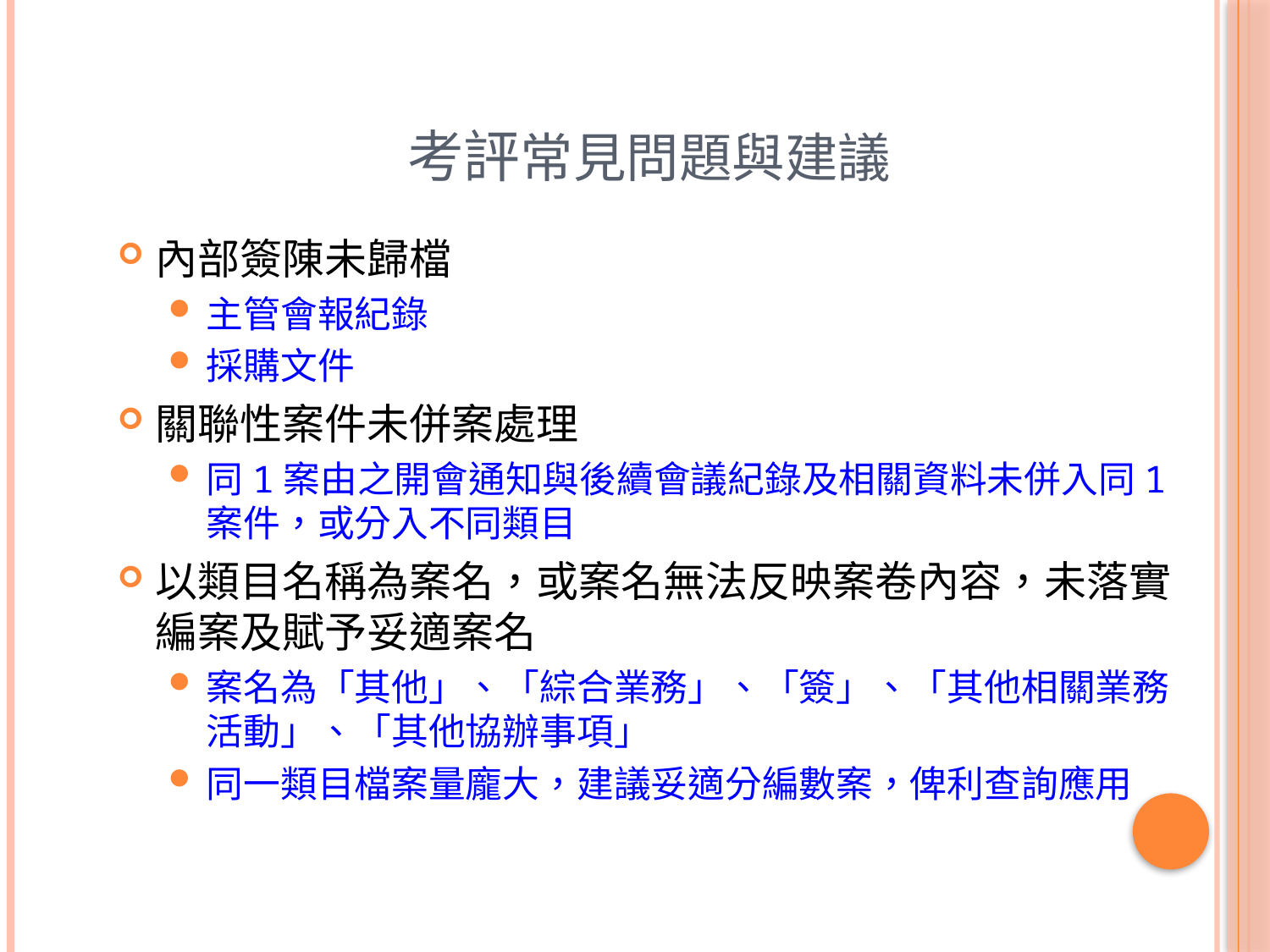

# 考評常見問題與建議
內部簽陳未歸檔
主管會報紀錄
採購文件
關聯性案件未併案處理
同1案由之開會通知與後續會議紀錄及相關資料未併入同1案件，或分入不同類目
以類目名稱為案名，或案名無法反映案卷內容，未落實編案及賦予妥適案名
案名為「其他」、「綜合業務」、「簽」、「其他相關業務活動」、「其他協辦事項」
同一類目檔案量龐大，建議妥適分編數案，俾利查詢應用